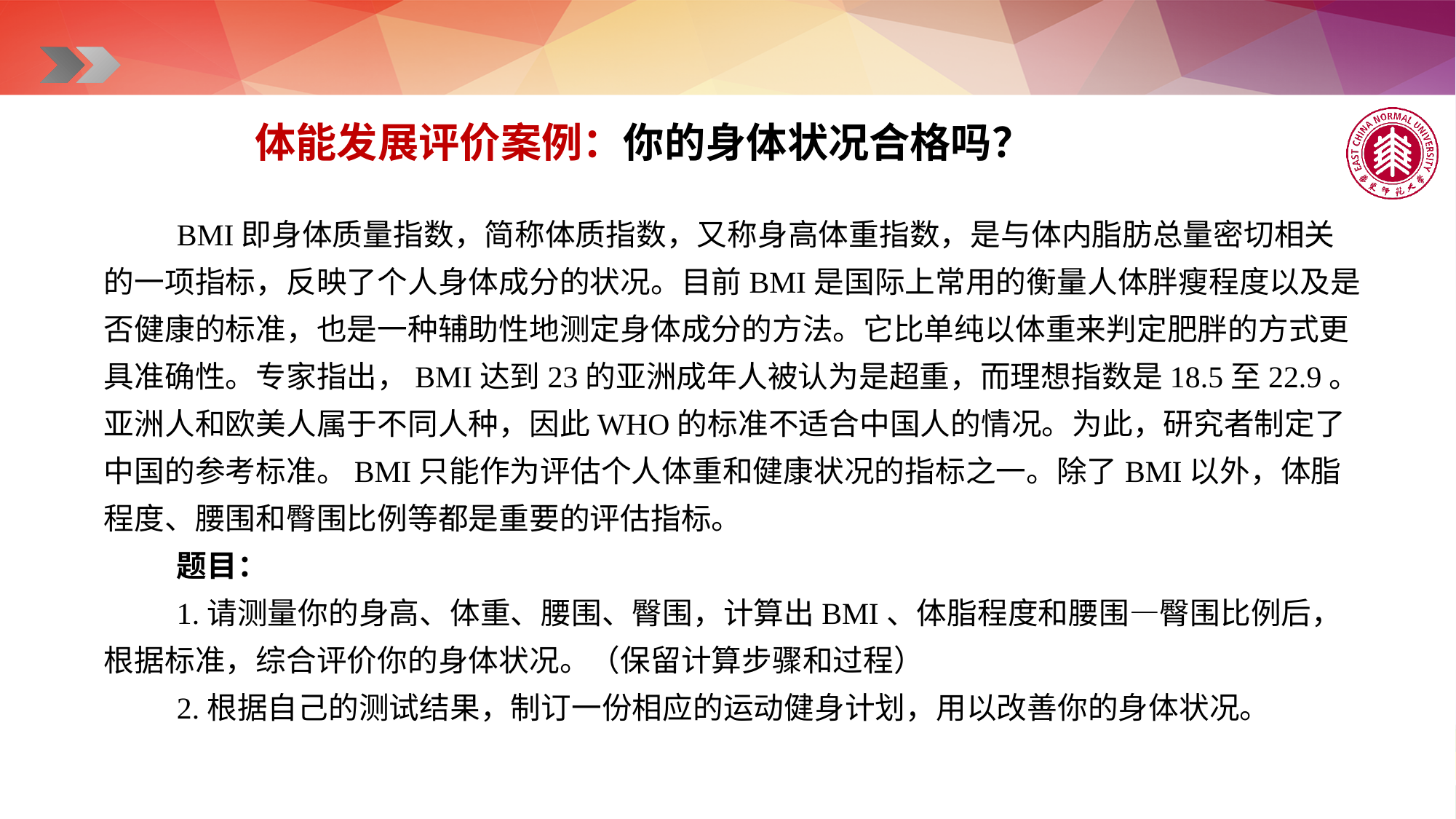

体能发展评价案例：你的身体状况合格吗？

BMI即身体质量指数，简称体质指数，又称身高体重指数，是与体内脂肪总量密切相关的一项指标，反映了个人身体成分的状况。目前BMI是国际上常用的衡量人体胖瘦程度以及是否健康的标准，也是一种辅助性地测定身体成分的方法。它比单纯以体重来判定肥胖的方式更具准确性。专家指出，BMI达到23的亚洲成年人被认为是超重，而理想指数是18.5至22.9。亚洲人和欧美人属于不同人种，因此WHO的标准不适合中国人的情况。为此，研究者制定了中国的参考标准。BMI只能作为评估个人体重和健康状况的指标之一。除了BMI以外，体脂程度、腰围和臀围比例等都是重要的评估指标。
题目：
1.请测量你的身高、体重、腰围、臀围，计算出BMI、体脂程度和腰围—臀围比例后，根据标准，综合评价你的身体状况。（保留计算步骤和过程）
2.根据自己的测试结果，制订一份相应的运动健身计划，用以改善你的身体状况。